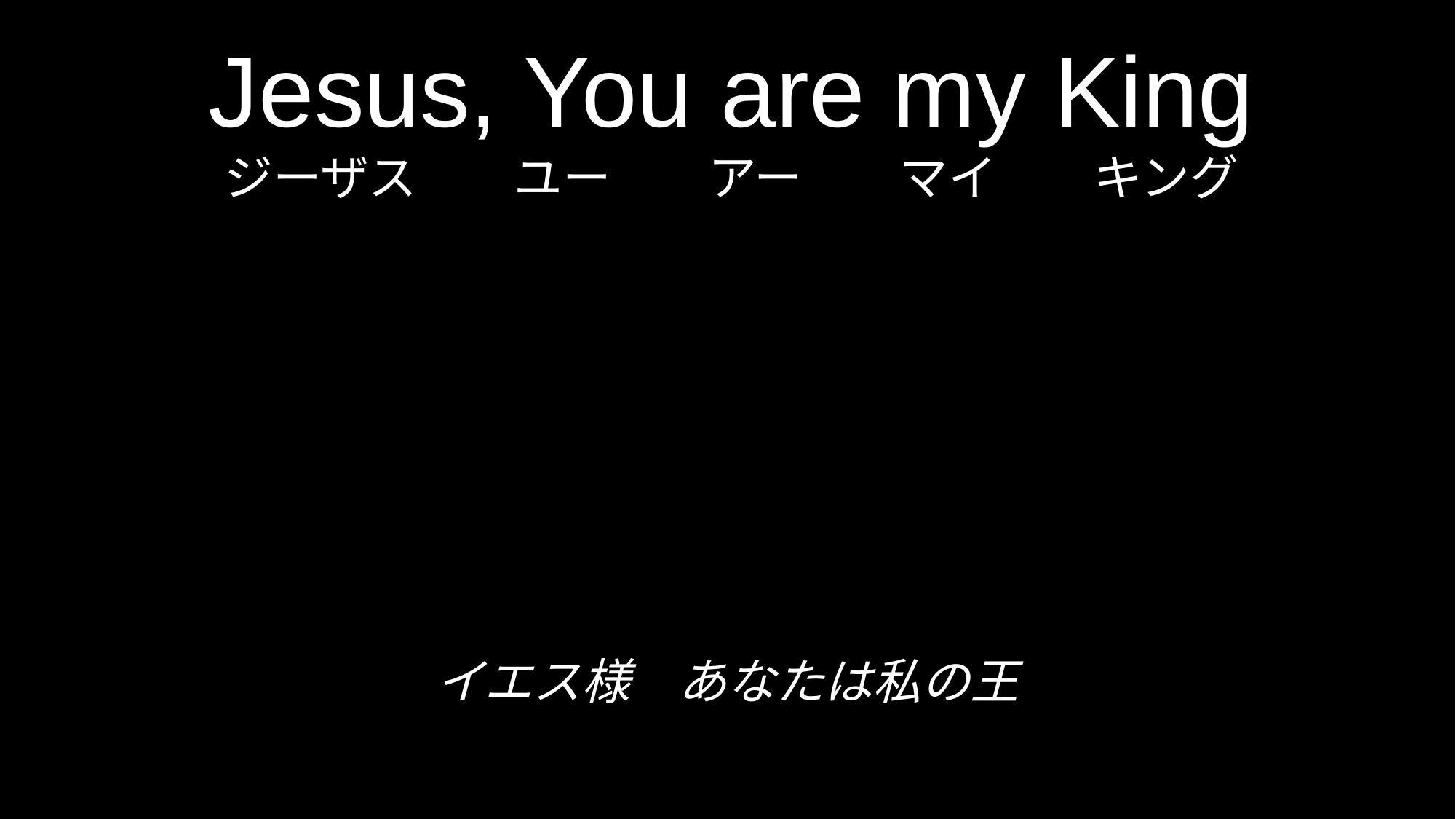

# Jesus, You are my King ジーザス　　ユー　　アー　　マイ　　キング
イエス様　あなたは私の王